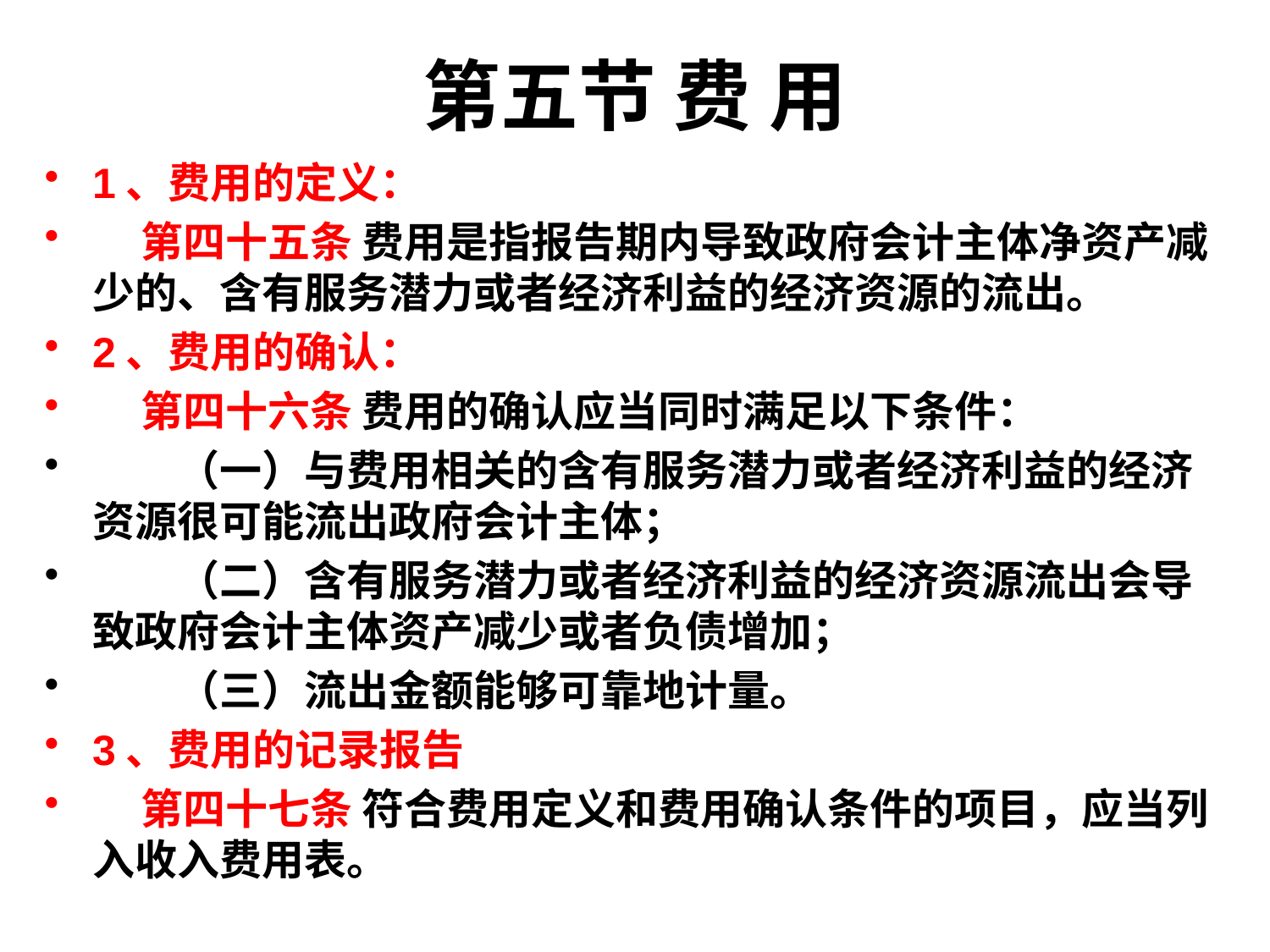

# 第五节 费 用
1、费用的定义：
    第四十五条 费用是指报告期内导致政府会计主体净资产减少的、含有服务潜力或者经济利益的经济资源的流出。
2、费用的确认：
    第四十六条 费用的确认应当同时满足以下条件：
　　（一）与费用相关的含有服务潜力或者经济利益的经济资源很可能流出政府会计主体；
　　（二）含有服务潜力或者经济利益的经济资源流出会导致政府会计主体资产减少或者负债增加；
　　（三）流出金额能够可靠地计量。
3、费用的记录报告
    第四十七条 符合费用定义和费用确认条件的项目，应当列入收入费用表。